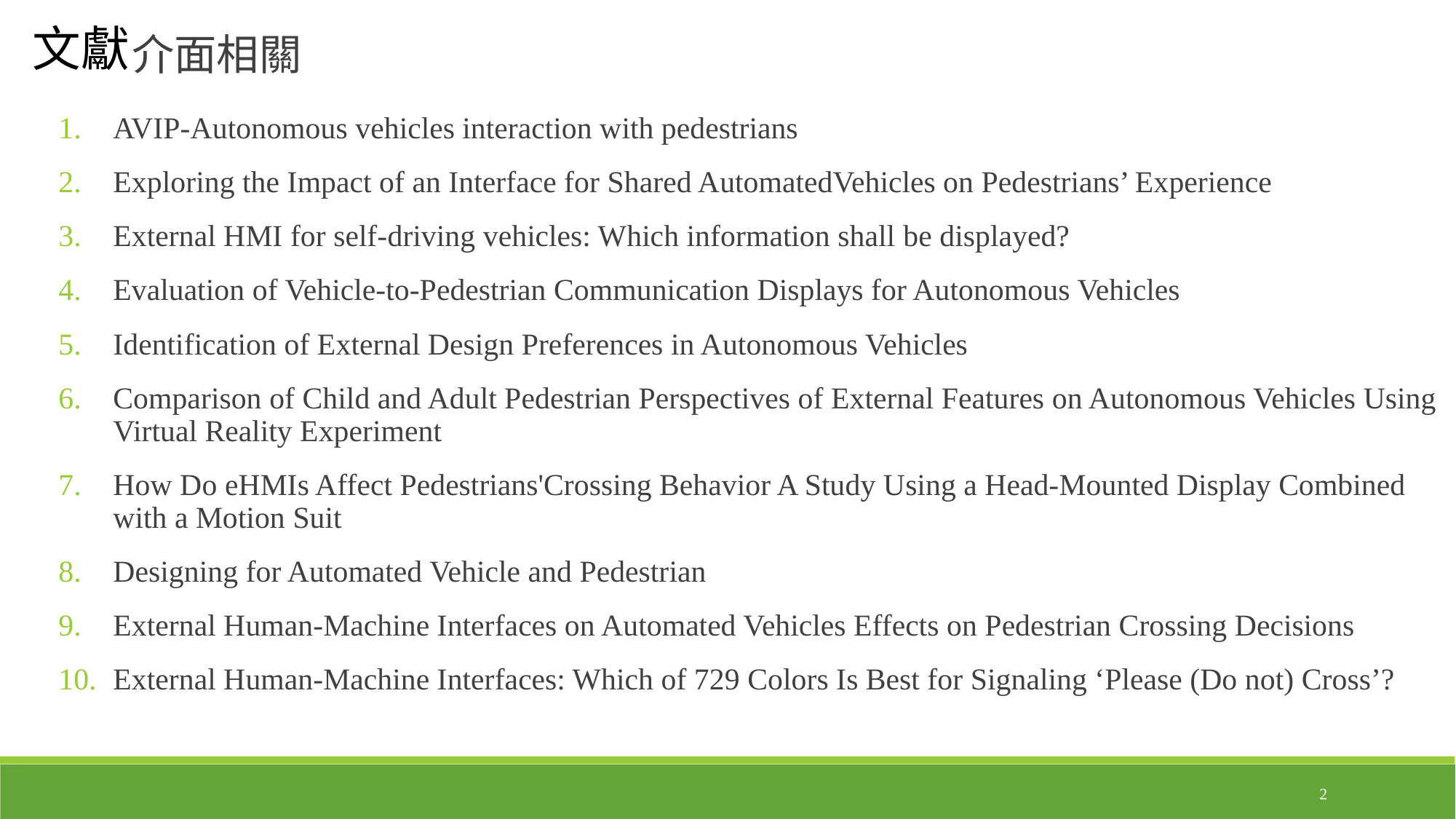

文獻
介面相關
AVIP-Autonomous vehicles interaction with pedestrians
Exploring the Impact of an Interface for Shared AutomatedVehicles on Pedestrians’ Experience
External HMI for self-driving vehicles: Which information shall be displayed?
Evaluation of Vehicle-to-Pedestrian Communication Displays for Autonomous Vehicles
Identification of External Design Preferences in Autonomous Vehicles
Comparison of Child and Adult Pedestrian Perspectives of External Features on Autonomous Vehicles Using Virtual Reality Experiment
How Do eHMIs Affect Pedestrians'Crossing Behavior A Study Using a Head-Mounted Display Combined with a Motion Suit
Designing for Automated Vehicle and Pedestrian
External Human-Machine Interfaces on Automated Vehicles Effects on Pedestrian Crossing Decisions
External Human-Machine Interfaces: Which of 729 Colors Is Best for Signaling ‘Please (Do not) Cross’?

2